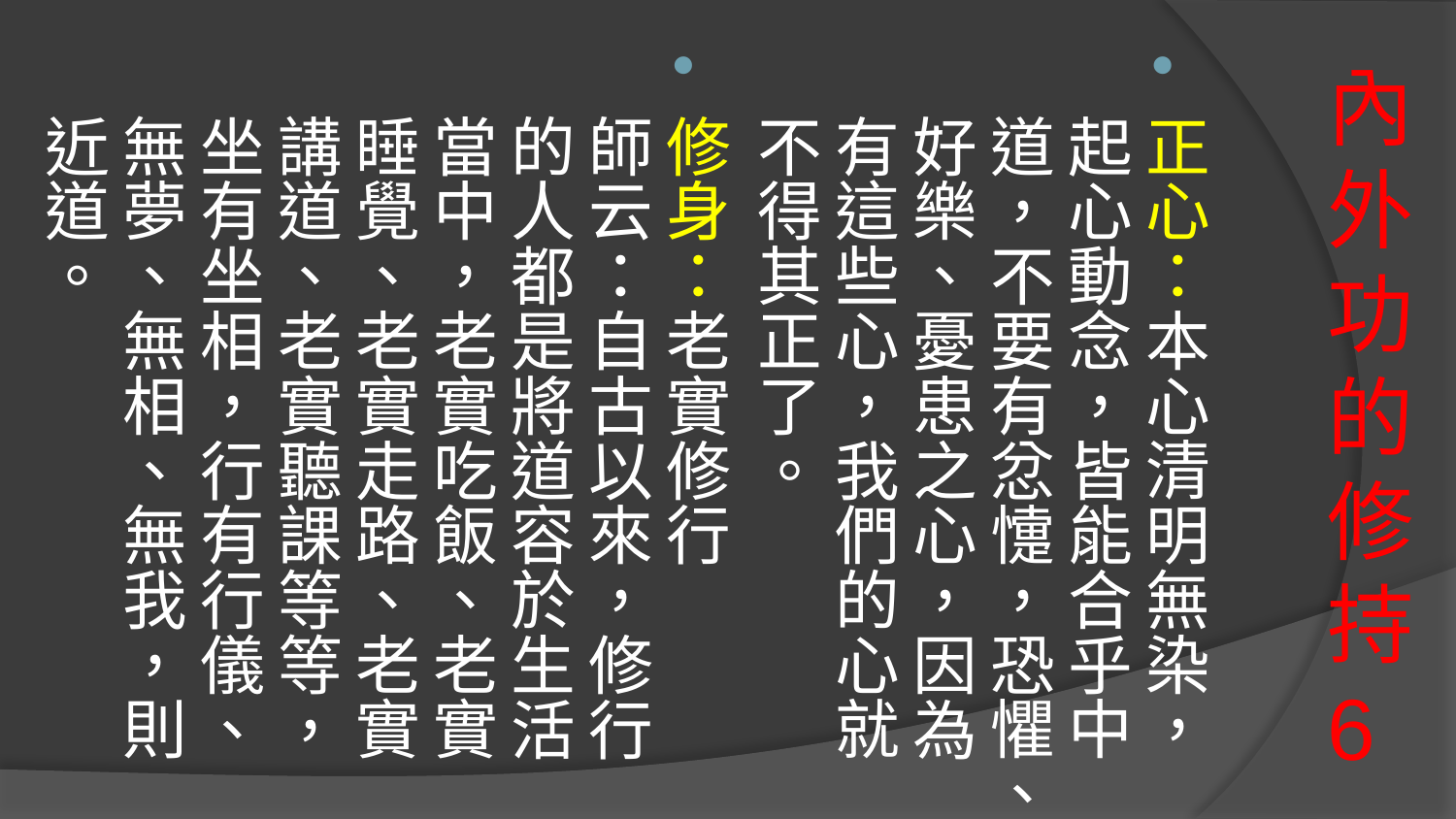

正心：本心清明無染，起心動念，皆能合乎中道，不要有忿懥，恐懼、好樂、憂患之心，因為有這些心，我們的心就不得其正了。
修身：老實修行
師云：自古以來，修行的人都是將道容於生活當中，老實吃飯、老實睡覺、老實走路、老實講道、老實聽課等等，坐有坐相，行有行儀、無夢、無相、無我，則近道。
# 內外功的修持 6